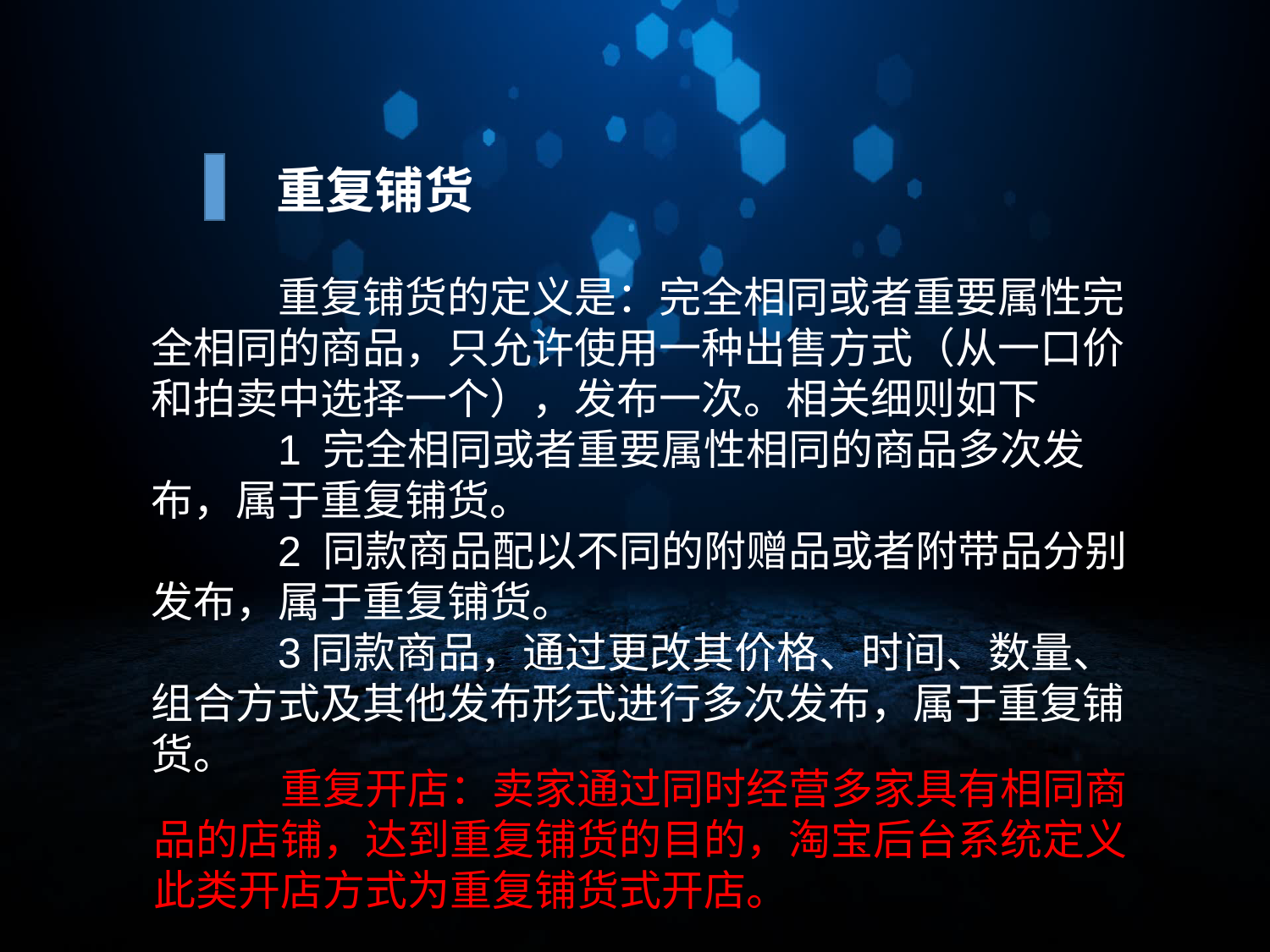

重复铺货

	重复铺货的定义是：完全相同或者重要属性完全相同的商品，只允许使用一种出售方式（从一口价和拍卖中选择一个），发布一次。相关细则如下
	1 完全相同或者重要属性相同的商品多次发布，属于重复铺货。
	2 同款商品配以不同的附赠品或者附带品分别发布，属于重复铺货。
	3同款商品，通过更改其价格、时间、数量、组合方式及其他发布形式进行多次发布，属于重复铺货。

	重复开店：卖家通过同时经营多家具有相同商品的店铺，达到重复铺货的目的，淘宝后台系统定义此类开店方式为重复铺货式开店。